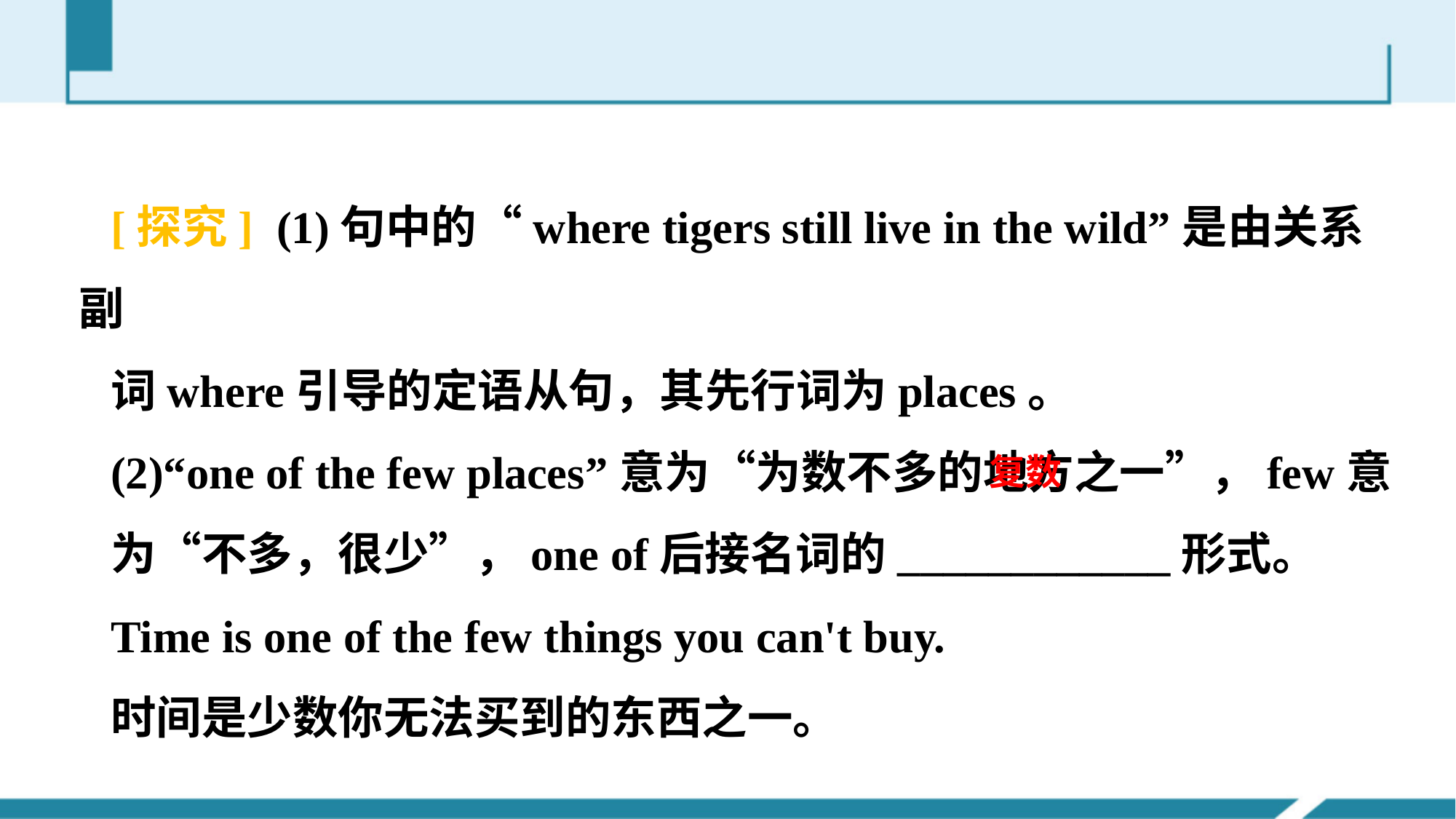

[探究]  (1)句中的“where tigers still live in the wild”是由关系副
词where引导的定语从句，其先行词为places。
(2)“one of the few places”意为“为数不多的地方之一”，few意
为“不多，很少”，one of后接名词的____________形式。
Time is one of the few things you can't buy.
时间是少数你无法买到的东西之一。

复数